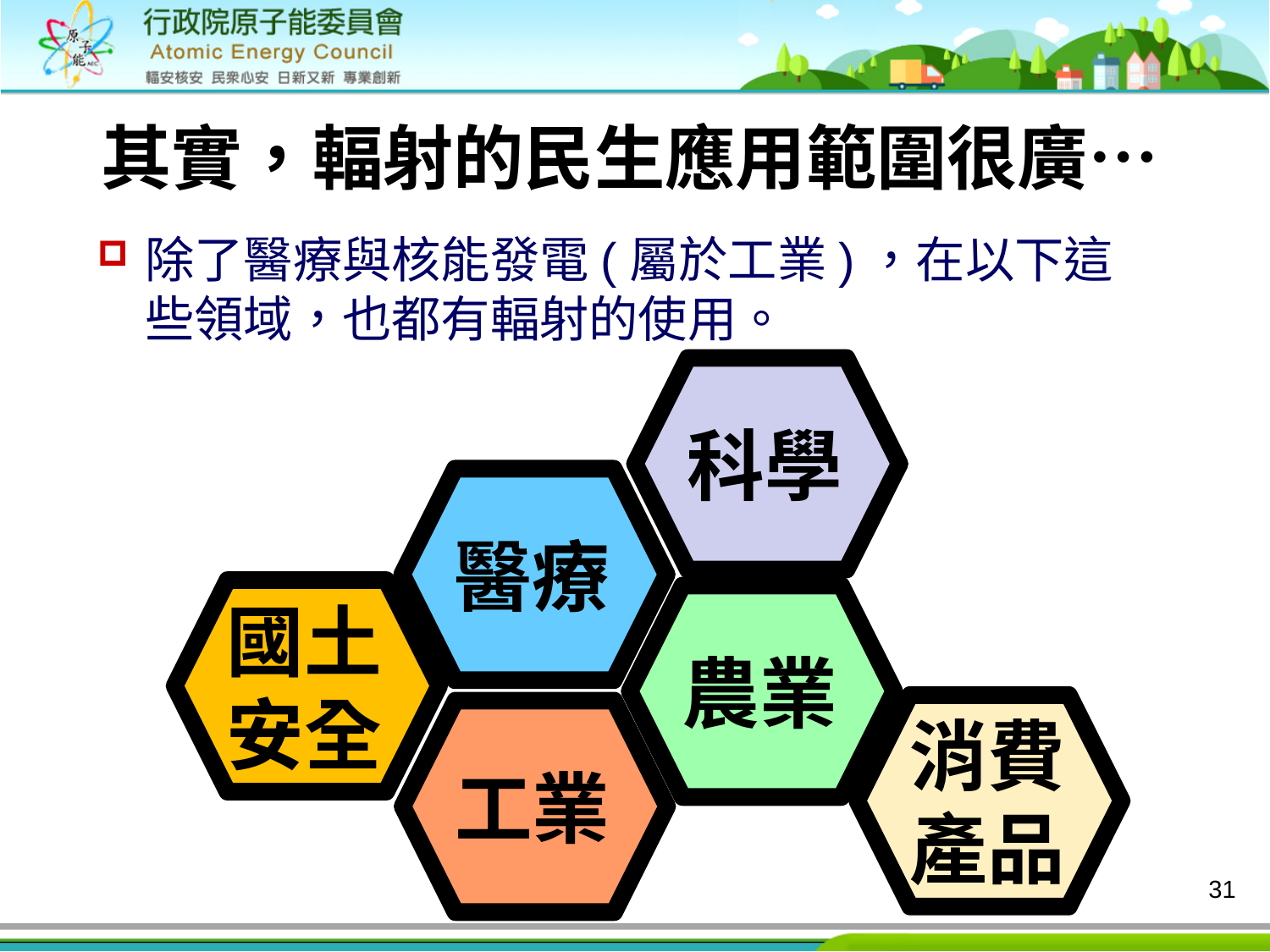

# 其實，輻射的民生應用範圍很廣…
除了醫療與核能發電(屬於工業)，在以下這些領域，也都有輻射的使用。
科學
醫療
國土
安全
農業
消費
產品
工業
31